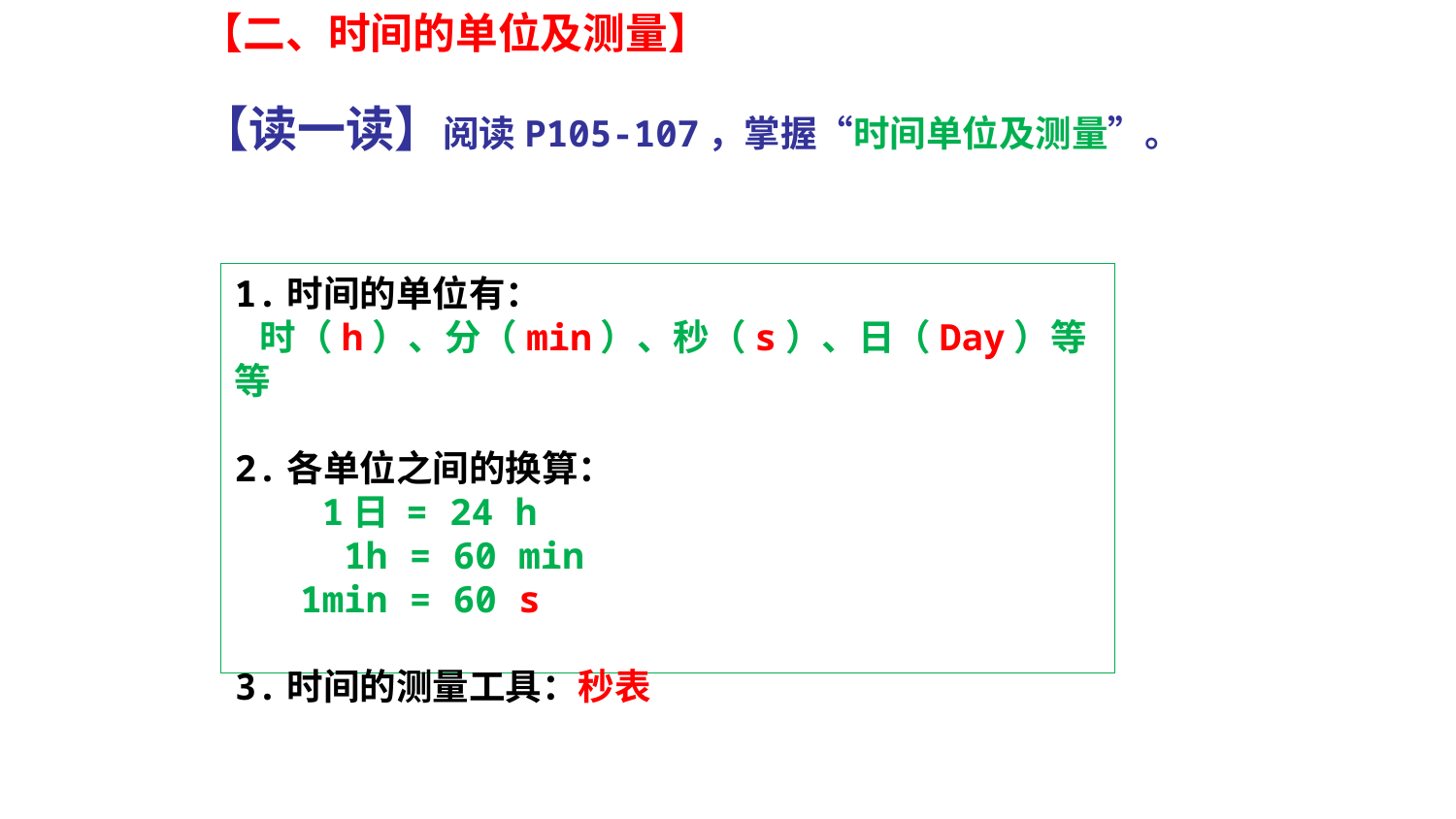

【二、时间的单位及测量】

【读一读】阅读P105-107，掌握“时间单位及测量”。
1.时间的单位有：
  时（h）、分（min）、秒（s）、日（Day）等等

2.各单位之间的换算：
    1日 = 24 h
     1h = 60 min
   1min = 60 s

3.时间的测量工具：秒表